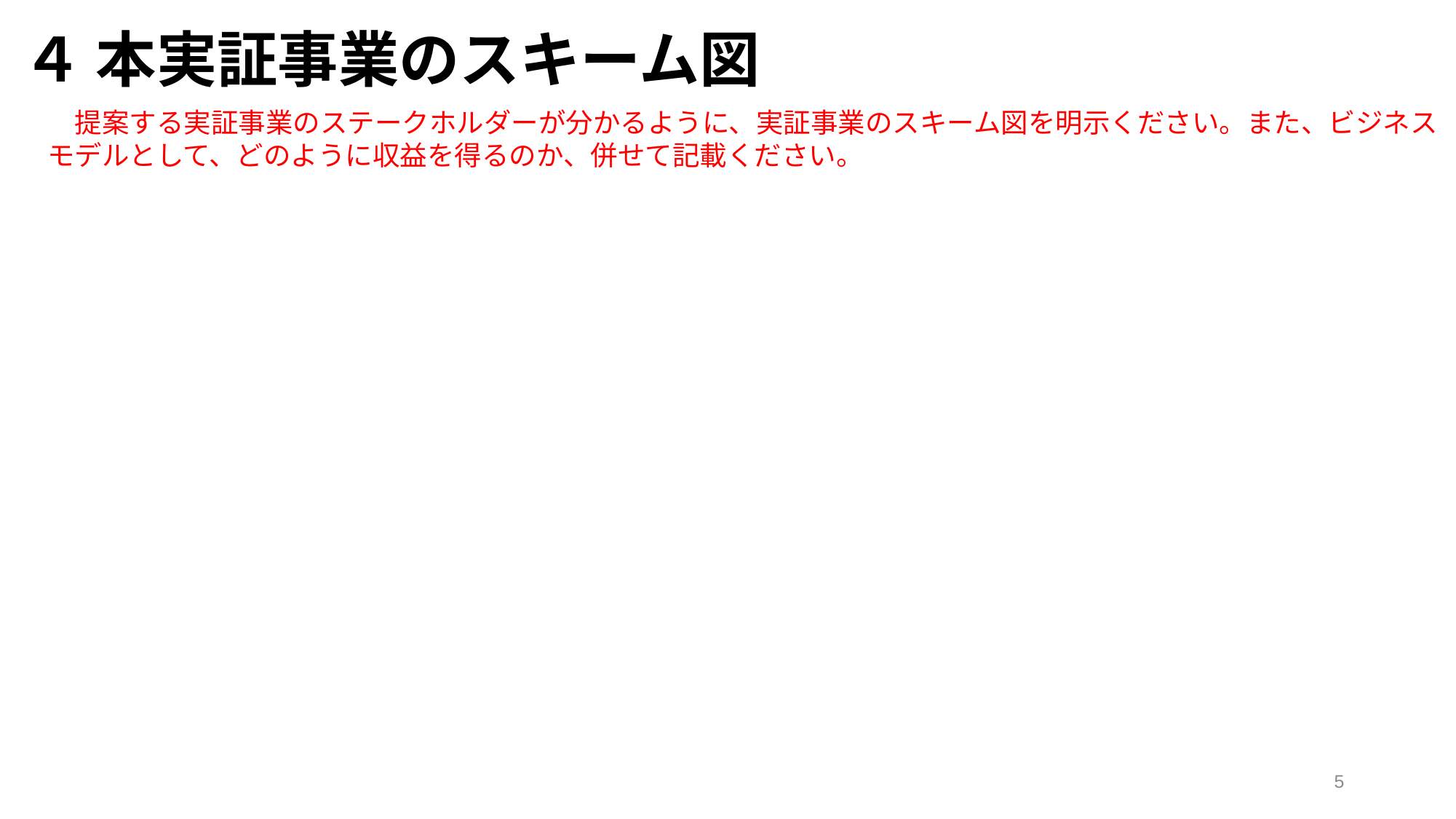

４ 本実証事業のスキーム図
　提案する実証事業のステークホルダーが分かるように、実証事業のスキーム図を明示ください。また、ビジネスモデルとして、どのように収益を得るのか、併せて記載ください。
5